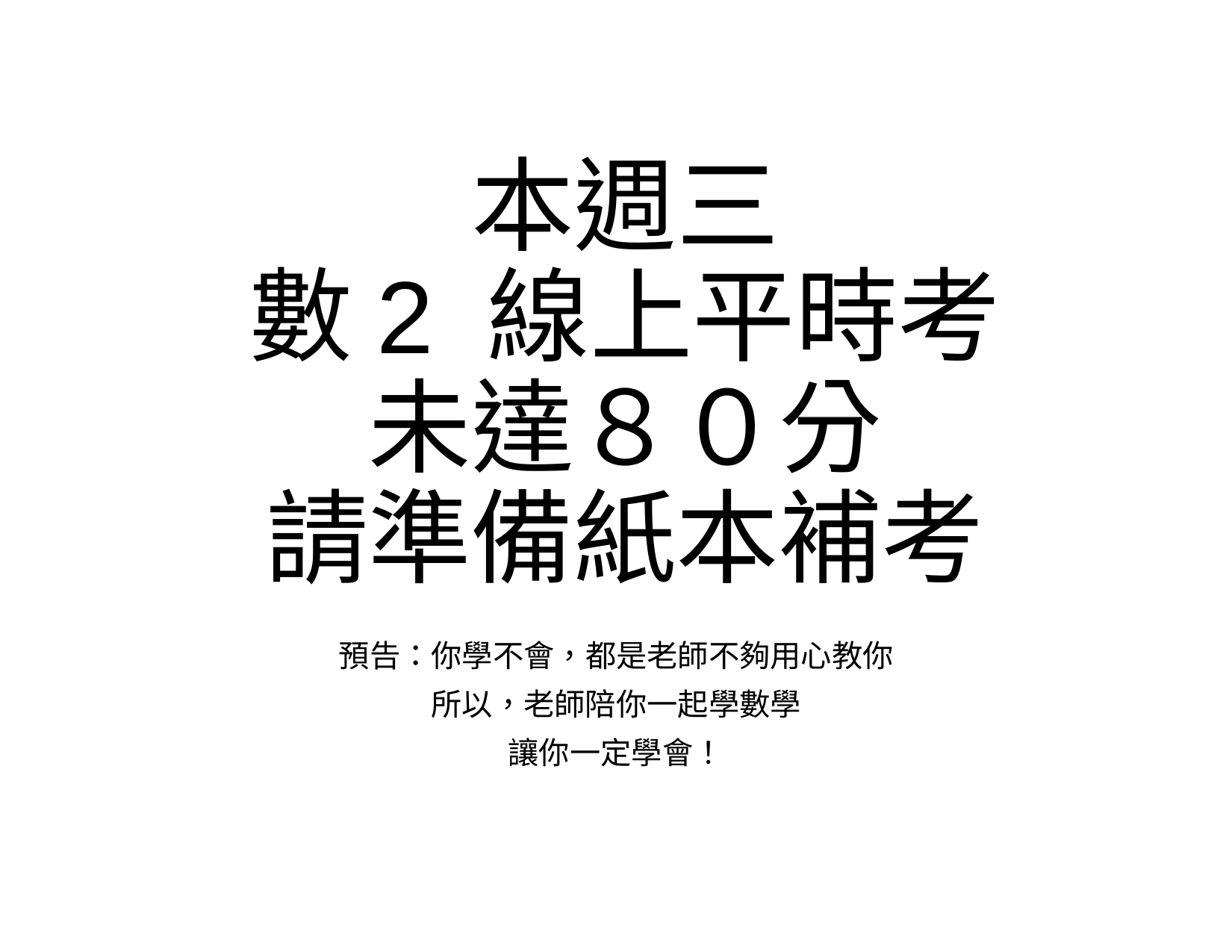

# 本週三 數2 線上平時考 未達８０分 請準備紙本補考
預告：你學不會，都是老師不夠用心教你
所以，老師陪你一起學數學
讓你一定學會！